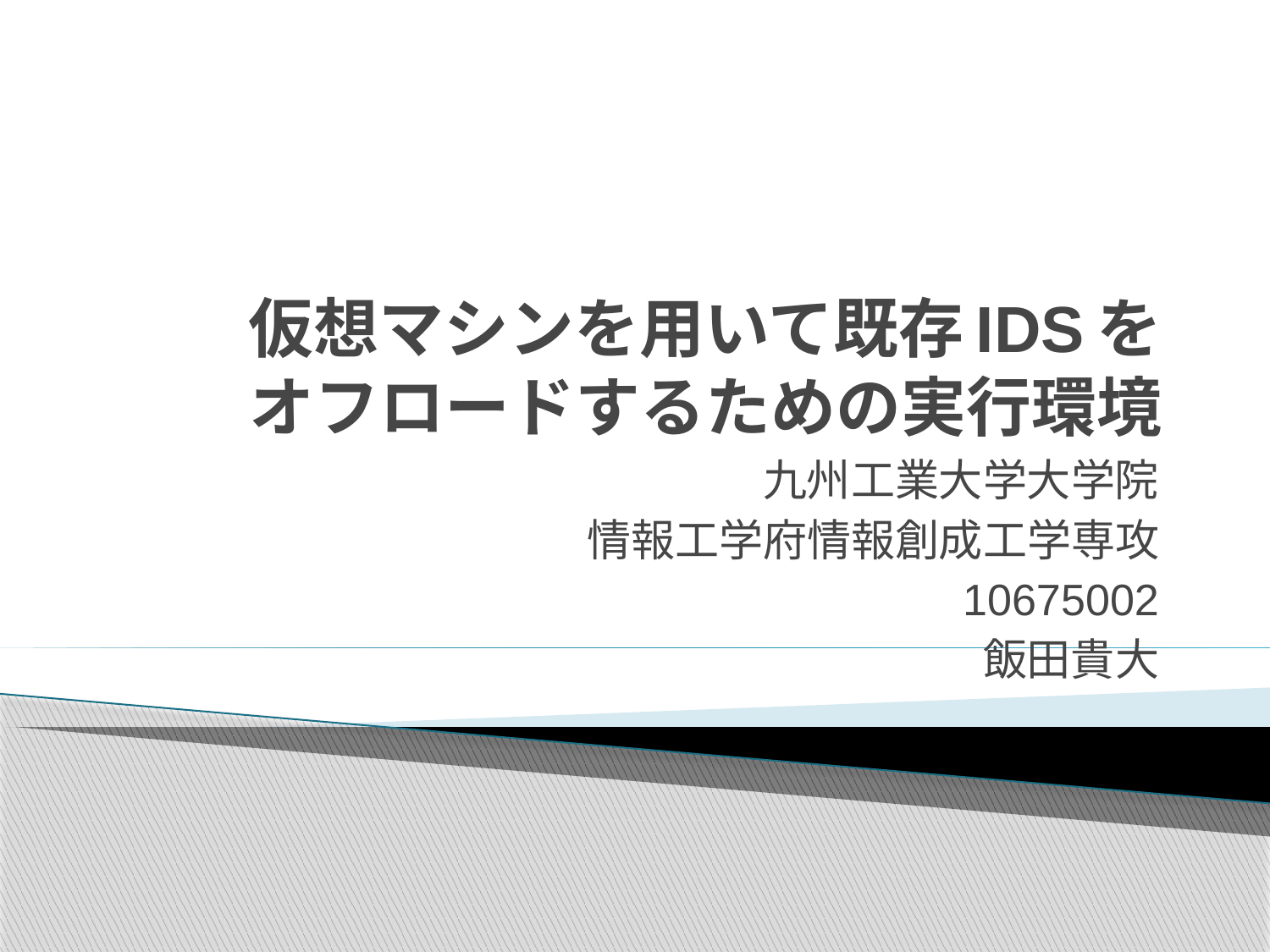

# 仮想マシンを用いて既存IDSを オフロードするための実行環境
九州工業大学大学院
情報工学府情報創成工学専攻
10675002
飯田貴大